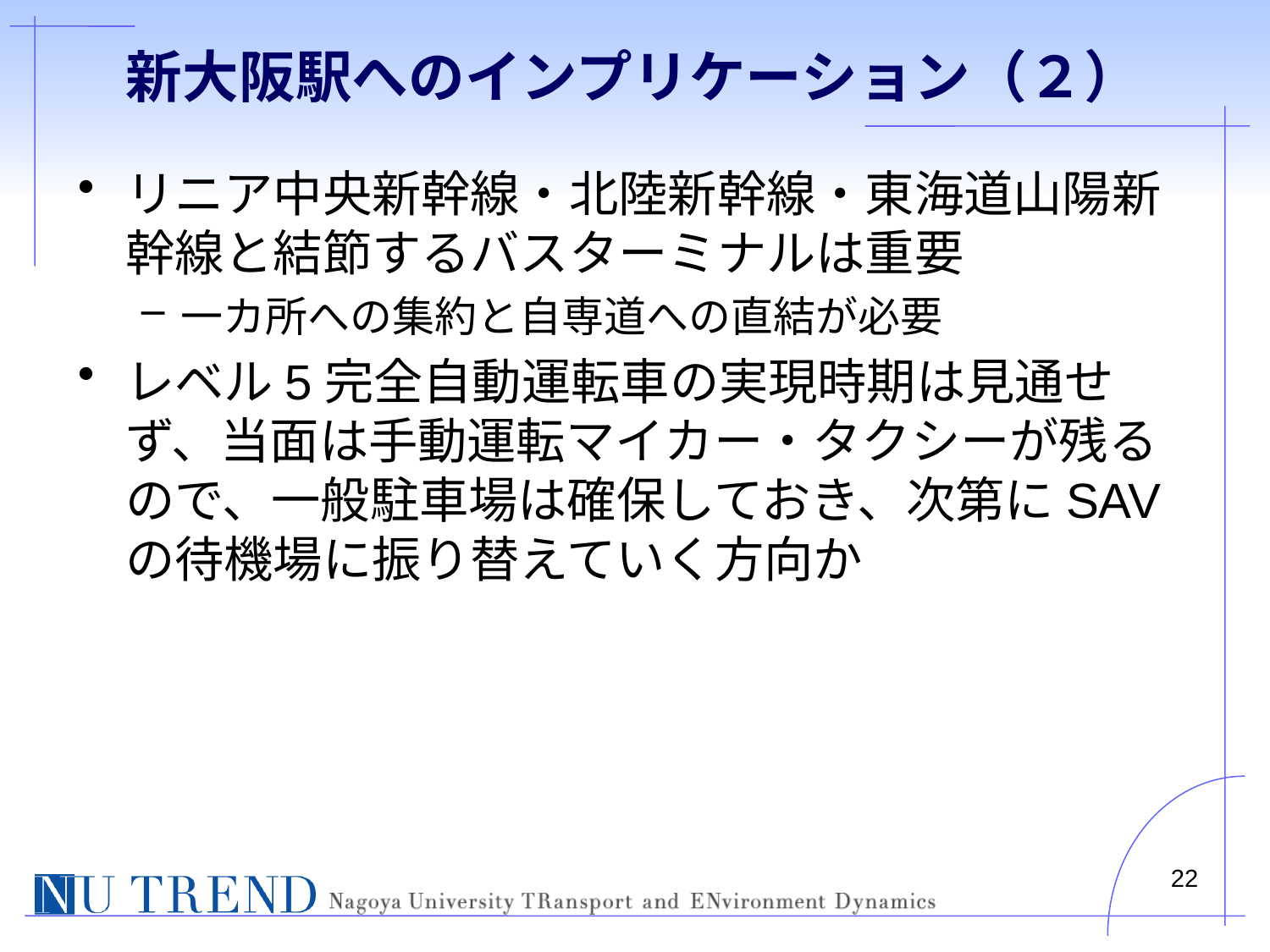

# 新大阪駅へのインプリケーション（２）
リニア中央新幹線・北陸新幹線・東海道山陽新幹線と結節するバスターミナルは重要
一カ所への集約と自専道への直結が必要
レベル5完全自動運転車の実現時期は見通せず、当面は手動運転マイカー・タクシーが残るので、一般駐車場は確保しておき、次第にSAVの待機場に振り替えていく方向か
22